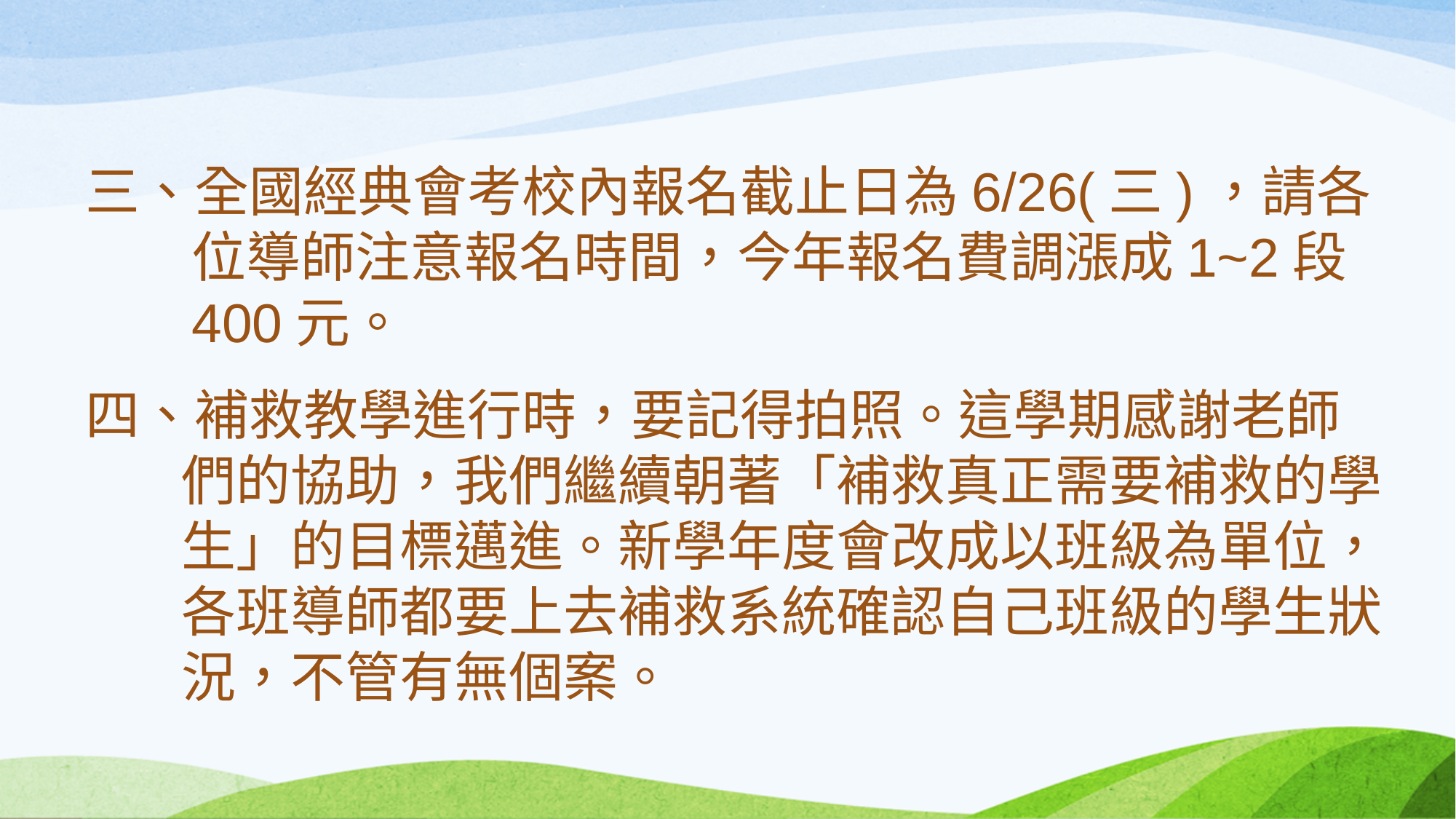

三、全國經典會考校內報名截止日為6/26(三)，請各位導師注意報名時間，今年報名費調漲成1~2段400元。
四、補救教學進行時，要記得拍照。這學期感謝老師們的協助，我們繼續朝著「補救真正需要補救的學生」的目標邁進。新學年度會改成以班級為單位，各班導師都要上去補救系統確認自己班級的學生狀況，不管有無個案。